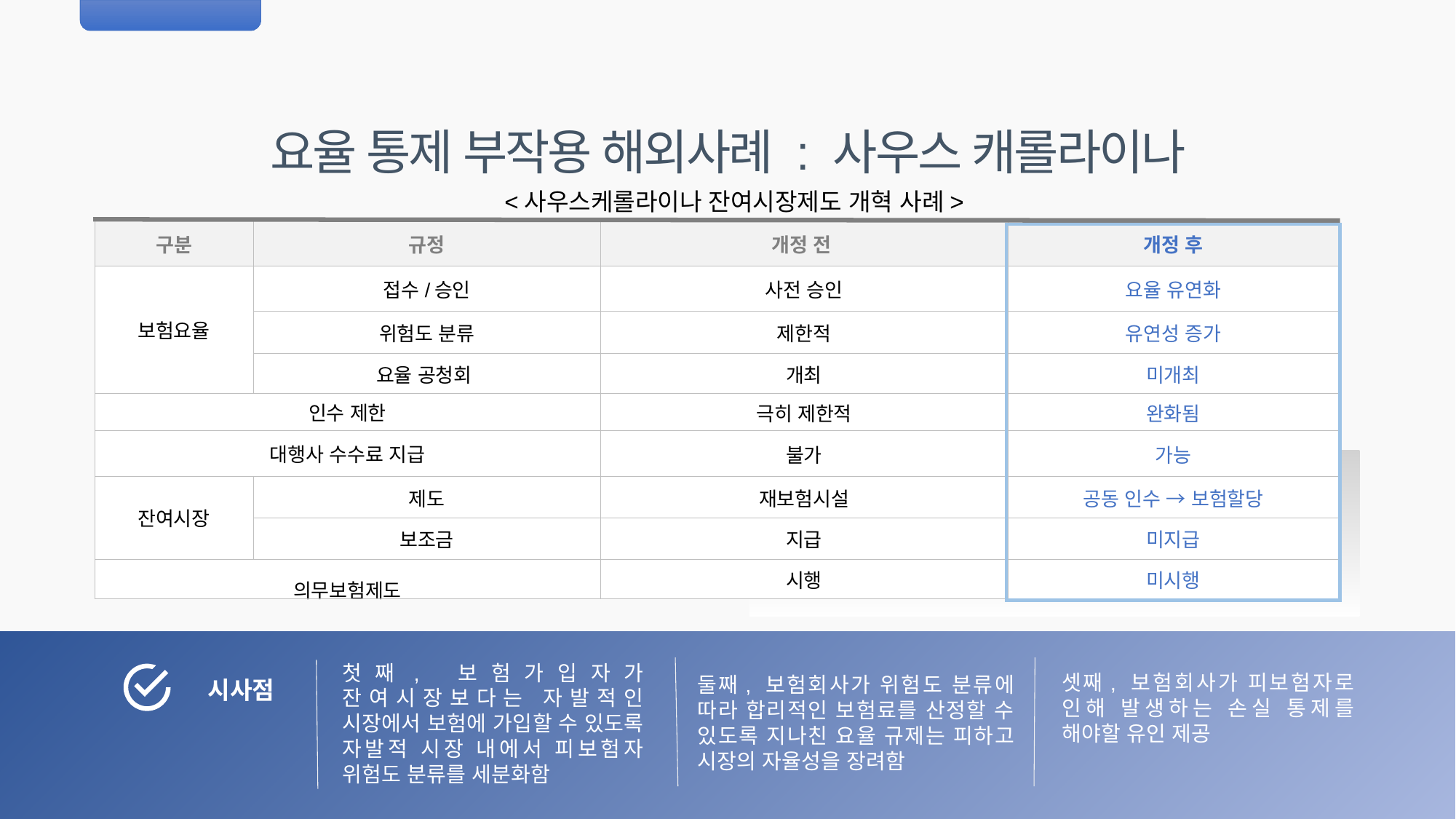

요율 통제 부작용 해외사례 : 사우스 캐롤라이나
<사우스케롤라이나 잔여시장제도 개혁 사례>
| 구분 | 규정 | 개정 전 | 개정 후 |
| --- | --- | --- | --- |
| 보험요율 | 접수/승인 | 사전 승인 | 요율 유연화 |
|  | 위험도 분류 | 제한적 | 유연성 증가 |
|  | 요율 공청회 | 개최 | 미개최 |
| 인수 제한 |  | 극히 제한적 | 완화됨 |
| 대행사 수수료 지급 |  | 불가 | 가능 |
| 잔여시장 | 제도 | 재보험시설 | 공동 인수 → 보험할당 |
|  | 보조금 | 지급 | 미지급 |
| 의무보험제도 |  | 시행 | 미시행 |

둘째, 보험회사가 위험도 분류에 따라 합리적인 보험료를 산정할 수 있도록 지나친 요율 규제는 피하고 시장의 자율성을 장려함
시사점

첫째, 보험가입자가 잔여시장보다는 자발적인 시장에서 보험에 가입할 수 있도록 자발적 시장 내에서 피보험자 위험도 분류를 세분화함
셋째, 보험회사가 피보험자로 인해 발생하는 손실 통제를 해야할 유인 제공